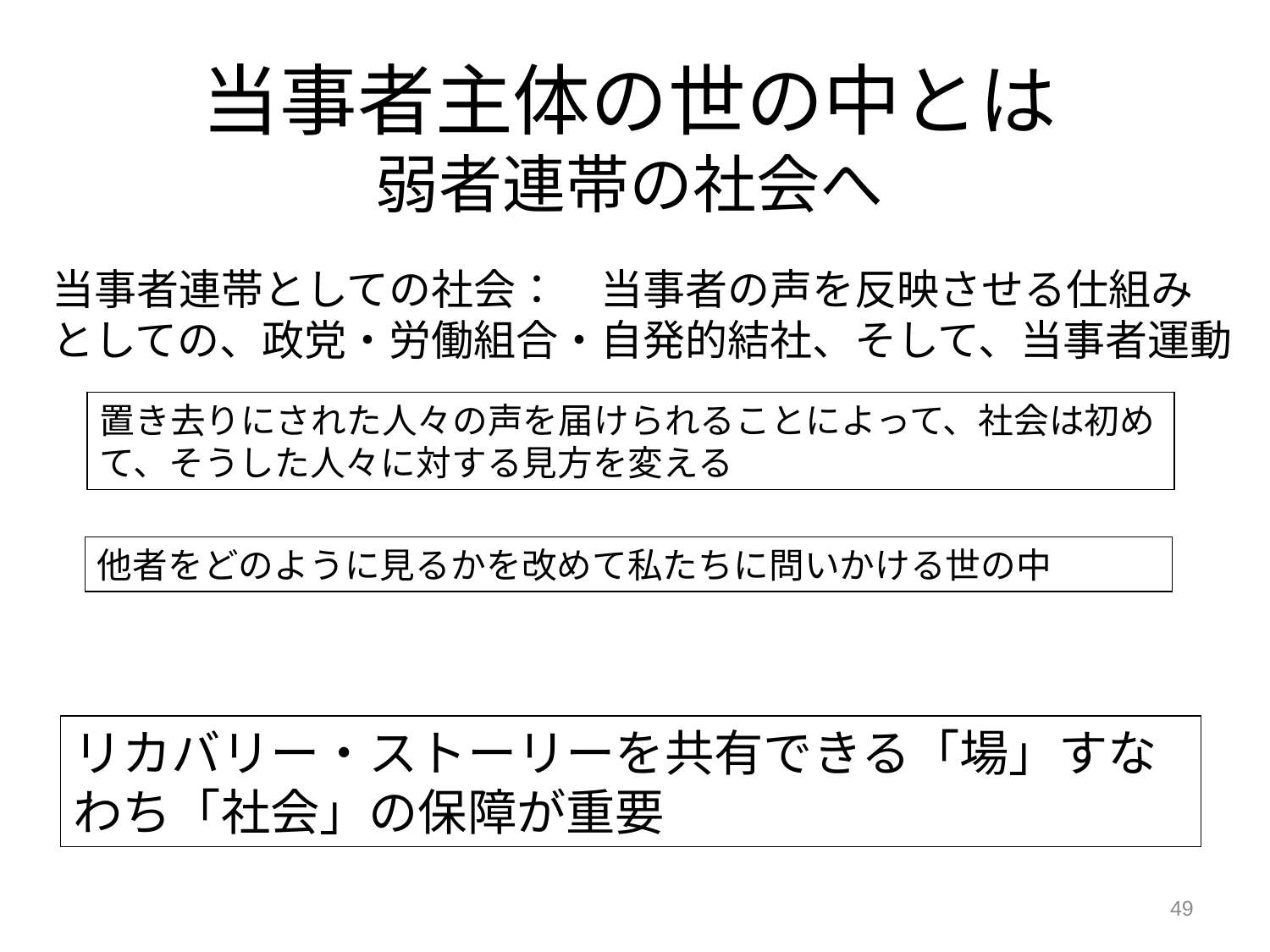

当事者主体の世の中とは
弱者連帯の社会へ
当事者連帯としての社会：　当事者の声を反映させる仕組みとしての、政党・労働組合・自発的結社、そして、当事者運動
置き去りにされた人々の声を届けられることによって、社会は初めて、そうした人々に対する見方を変える
他者をどのように見るかを改めて私たちに問いかける世の中
リカバリー・ストーリーを共有できる「場」すなわち「社会」の保障が重要
49